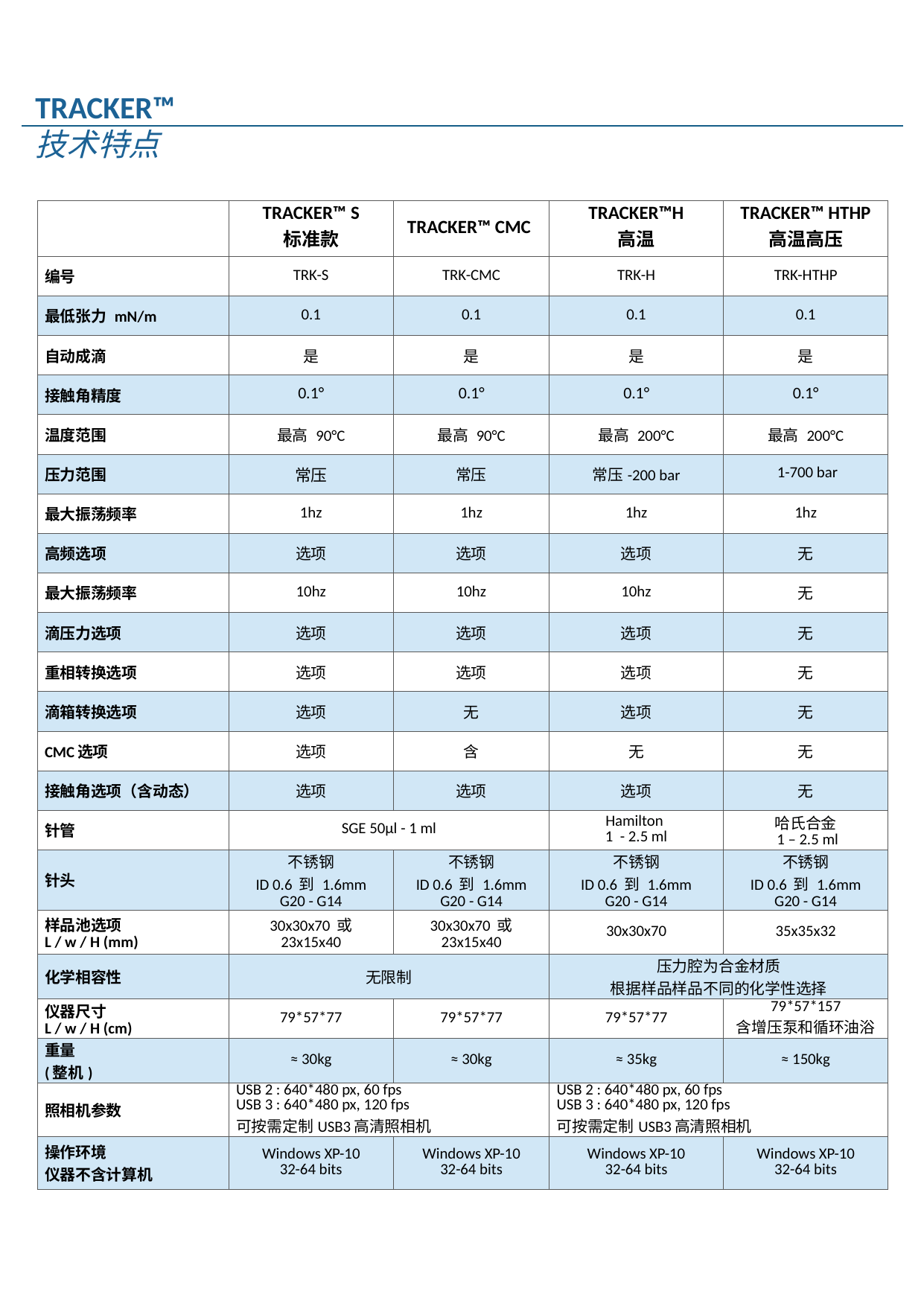

TRACKER™
技术特点
|  | TRACKER™ S 标准款 | TRACKER™ CMC | TRACKER™H 高温 | TRACKER™ HTHP 高温高压 |
| --- | --- | --- | --- | --- |
| 编号 | TRK-S | TRK-CMC | TRK-H | TRK-HTHP |
| 最低张力 mN/m | 0.1 | 0.1 | 0.1 | 0.1 |
| 自动成滴 | 是 | 是 | 是 | 是 |
| 接触角精度 | 0.1° | 0.1° | 0.1° | 0.1° |
| 温度范围 | 最高 90°C | 最高 90°C | 最高 200°C | 最高 200°C |
| 压力范围 | 常压 | 常压 | 常压-200 bar | 1-700 bar |
| 最大振荡频率 | 1hz | 1hz | 1hz | 1hz |
| 高频选项 | 选项 | 选项 | 选项 | 无 |
| 最大振荡频率 | 10hz | 10hz | 10hz | 无 |
| 滴压力选项 | 选项 | 选项 | 选项 | 无 |
| 重相转换选项 | 选项 | 选项 | 选项 | 无 |
| 滴箱转换选项 | 选项 | 无 | 选项 | 无 |
| CMC选项 | 选项 | 含 | 无 | 无 |
| 接触角选项（含动态） | 选项 | 选项 | 选项 | 无 |
| 针管 | SGE 50µl - 1 ml |  | Hamilton 1 - 2.5 ml | 哈氏合金 1 – 2.5 ml |
| 针头 | 不锈钢 ID 0.6 到 1.6mm G20 - G14 | 不锈钢 ID 0.6 到 1.6mm G20 - G14 | 不锈钢 ID 0.6 到 1.6mm G20 - G14 | 不锈钢 ID 0.6 到 1.6mm G20 - G14 |
| 样品池选项 L / w / H (mm) | 30x30x70 或 23x15x40 | 30x30x70 或 23x15x40 | 30x30x70 | 35x35x32 |
| 化学相容性 | 无限制 |  | 压力腔为合金材质 根据样品样品不同的化学性选择 |  |
| 仪器尺寸 L / w / H (cm) | 79\*57\*77 | 79\*57\*77 | 79\*57\*77 | 79\*57\*157 含增压泵和循环油浴 |
| 重量 (整机) | ≈ 30kg | ≈ 30kg | ≈ 35kg | ≈ 150kg |
| 照相机参数 | USB 2 : 640\*480 px, 60 fps USB 3 : 640\*480 px, 120 fps 可按需定制USB3高清照相机 |  | USB 2 : 640\*480 px, 60 fps USB 3 : 640\*480 px, 120 fps 可按需定制USB3高清照相机 |  |
| 操作环境 仪器不含计算机 | Windows XP-10 32-64 bits | Windows XP-10 32-64 bits | Windows XP-10 32-64 bits | Windows XP-10 32-64 bits |